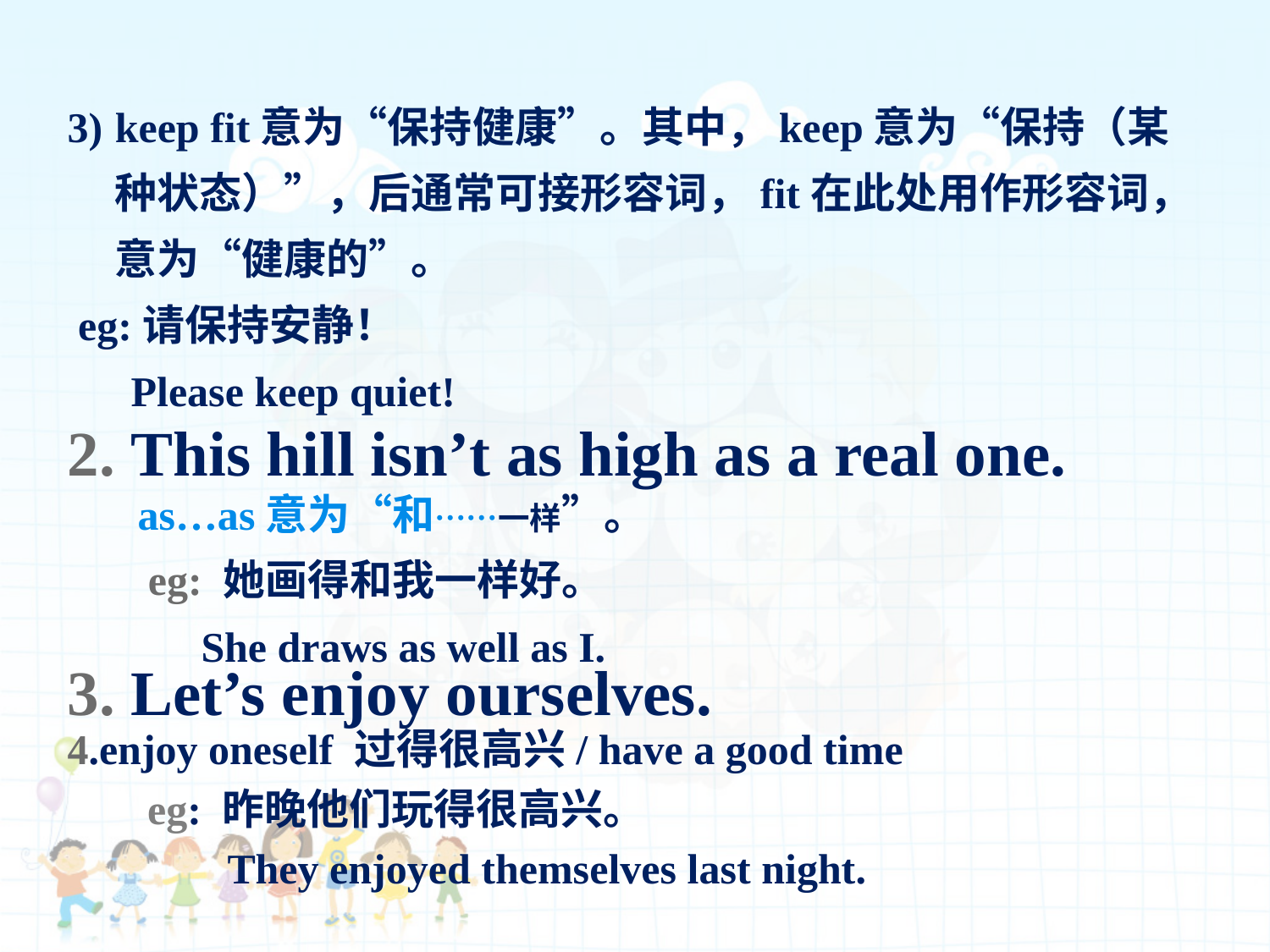

keep fit意为“保持健康”。其中，keep意为“保持（某种状态）”，后通常可接形容词，fit在此处用作形容词，意为“健康的”。
 eg:请保持安静！
      Please keep quiet!
2. This hill isn’t as high as a real one.
as…as意为“和……一样”。
 eg: 她画得和我一样好。
      She draws as well as I.
3. Let’s enjoy ourselves.
4.enjoy oneself 过得很高兴/ have a good time
eg: 昨晚他们玩得很高兴。
They enjoyed themselves last night.